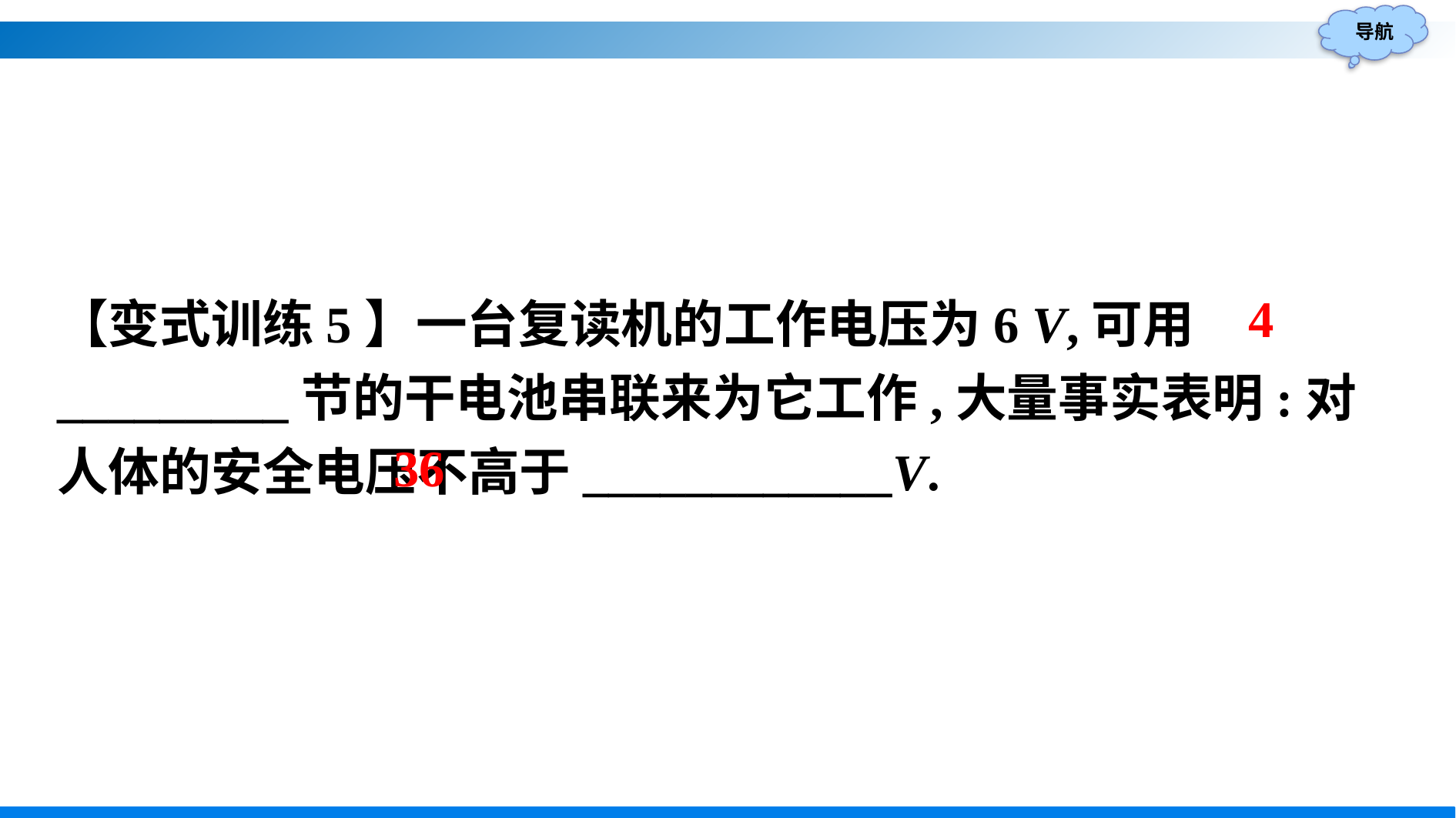

【变式训练5】一台复读机的工作电压为6 V,可用_________节的干电池串联来为它工作,大量事实表明:对人体的安全电压不高于____________V.
4
36